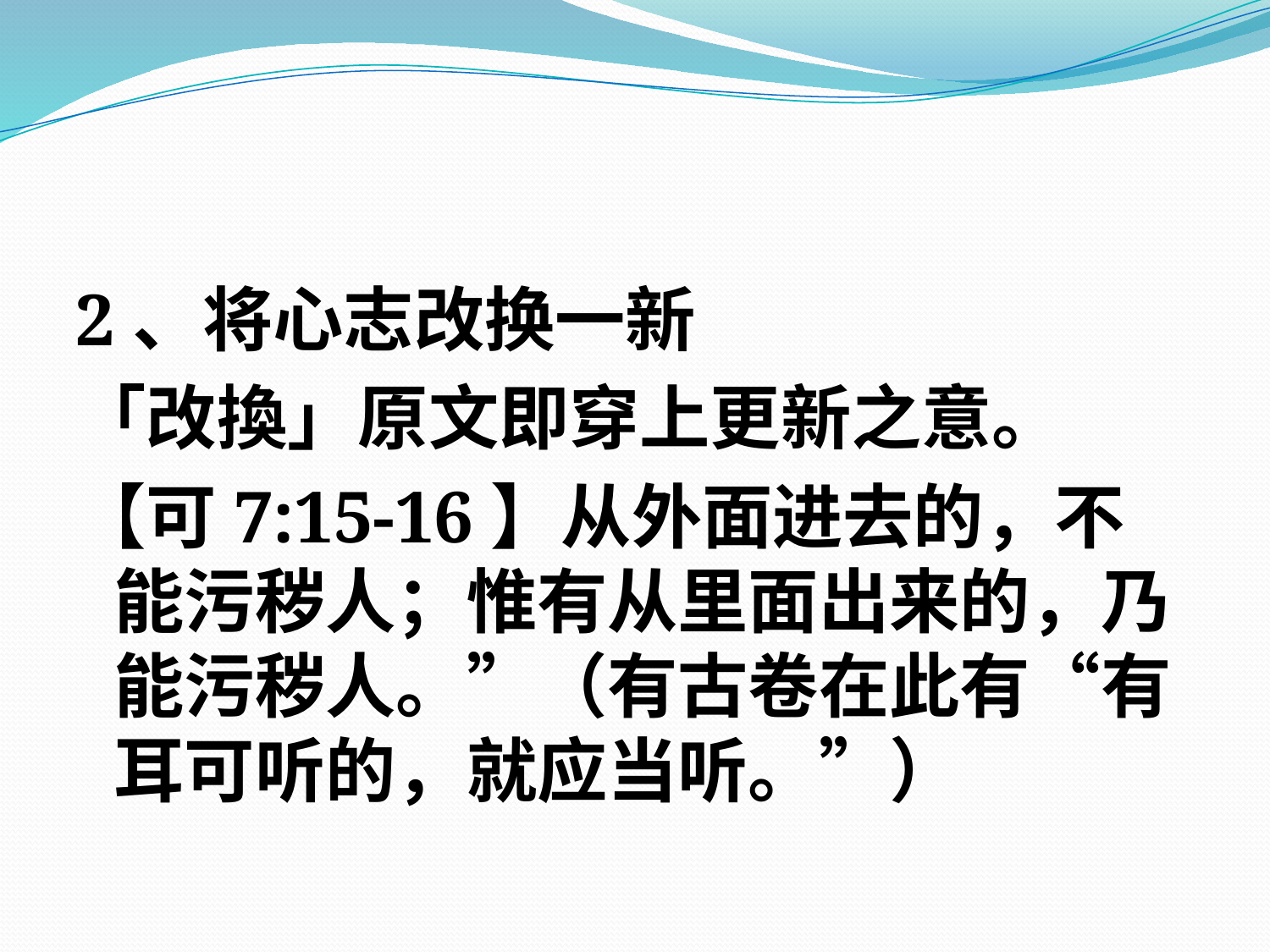

#
2、将心志改换一新
「改換」原文即穿上更新之意。
【可7:15-16】从外面进去的，不能污秽人；惟有从里面出来的，乃能污秽人。”（有古卷在此有“有耳可听的，就应当听。”）